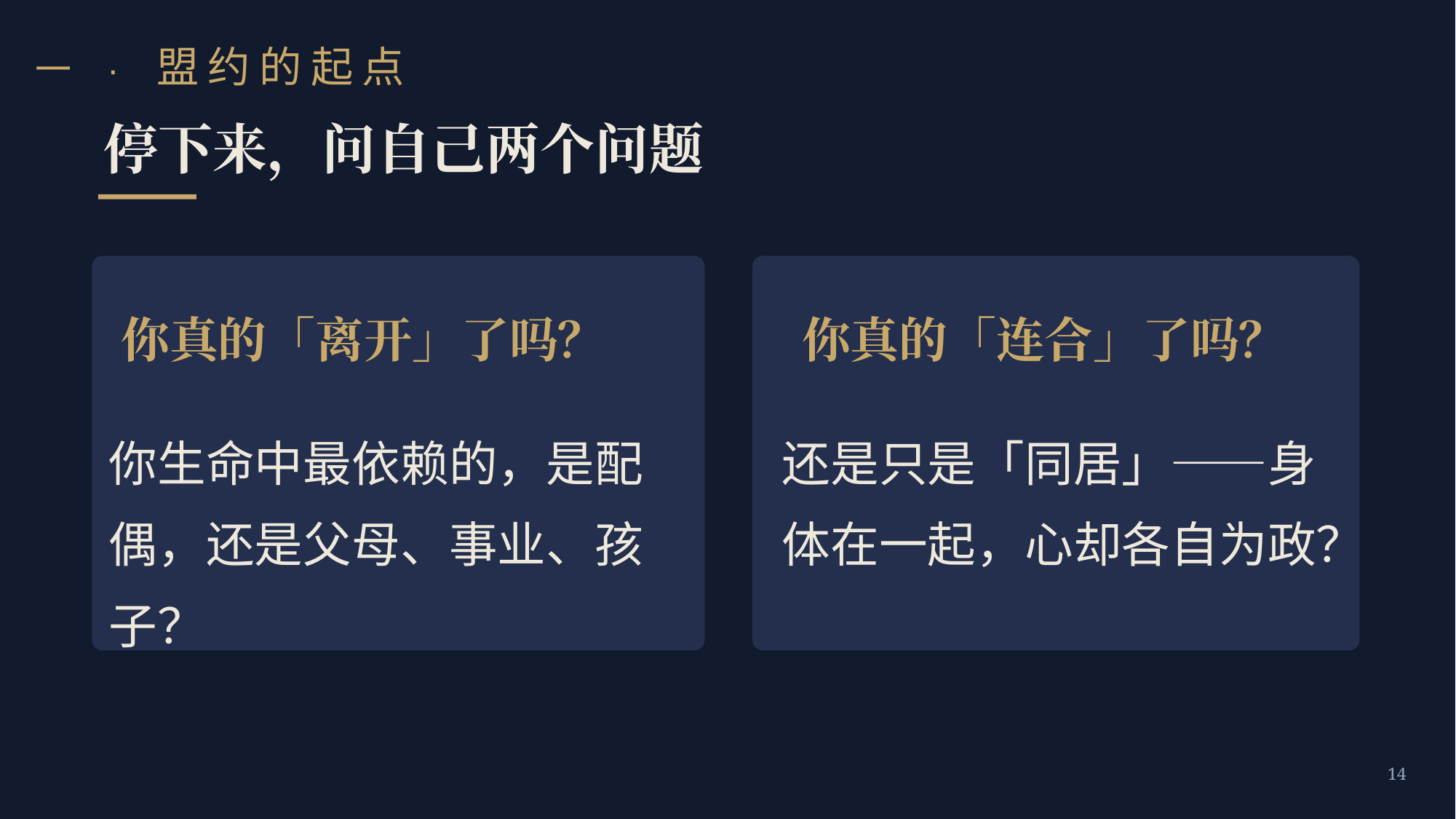

一 · 盟约的起点
停下来，问自己两个问题

你真的「离开」了吗？
你真的「连合」了吗？
你生命中最依赖的，是配偶，还是父母、事业、孩子？
还是只是「同居」——身体在一起，心却各自为政？
14